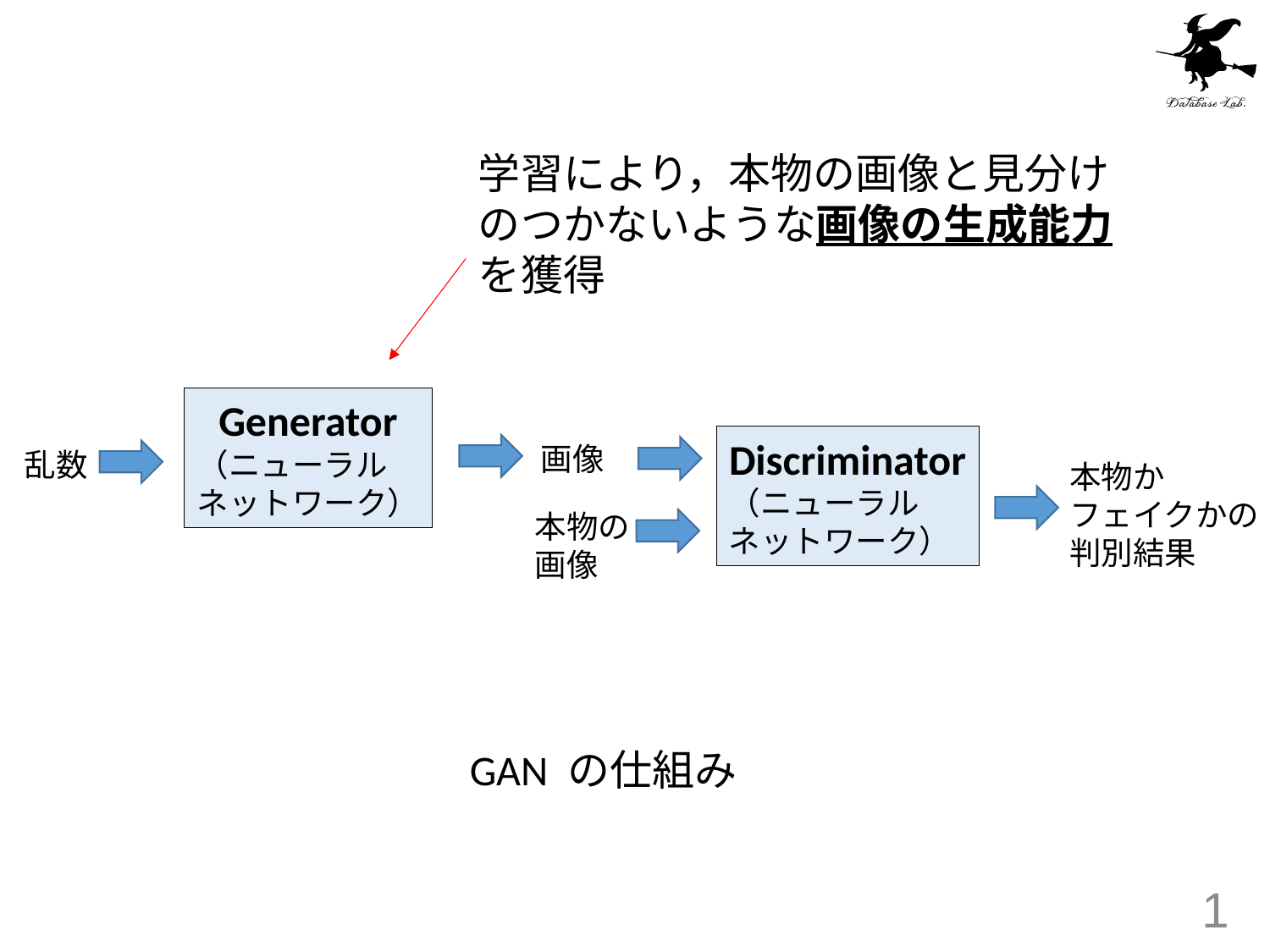

学習により，本物の画像と見分けのつかないような画像の生成能力を獲得
Generator
（ニューラル
ネットワーク）
Discriminator
（ニューラル
ネットワーク）
画像

乱数

本物か
フェイクかの判別結果

本物の画像

GAN の仕組み
1